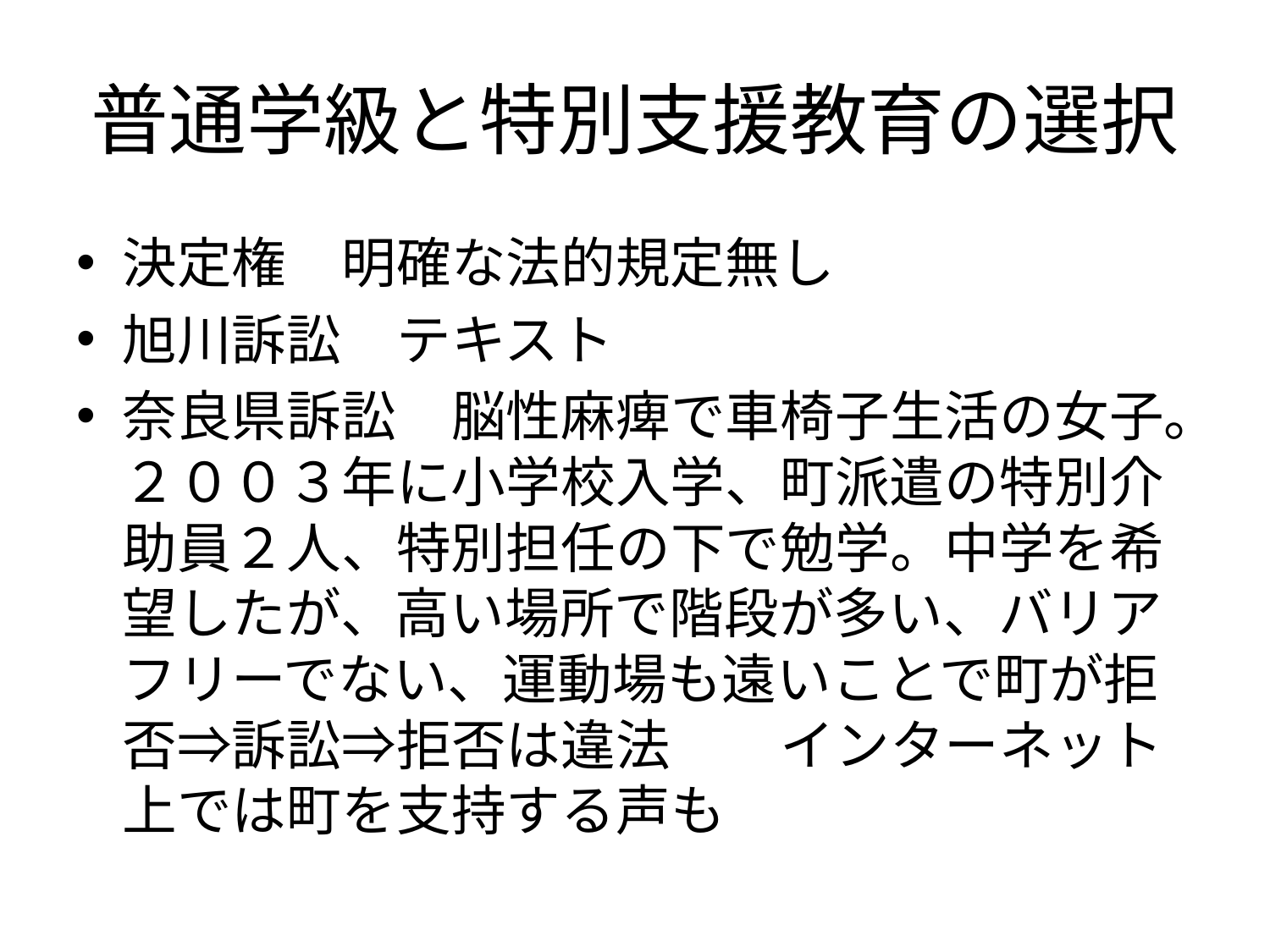

# 普通学級と特別支援教育の選択
決定権　明確な法的規定無し
旭川訴訟　テキスト
奈良県訴訟　脳性麻痺で車椅子生活の女子。２００３年に小学校入学、町派遣の特別介助員２人、特別担任の下で勉学。中学を希望したが、高い場所で階段が多い、バリアフリーでない、運動場も遠いことで町が拒否⇒訴訟⇒拒否は違法　　インターネット上では町を支持する声も